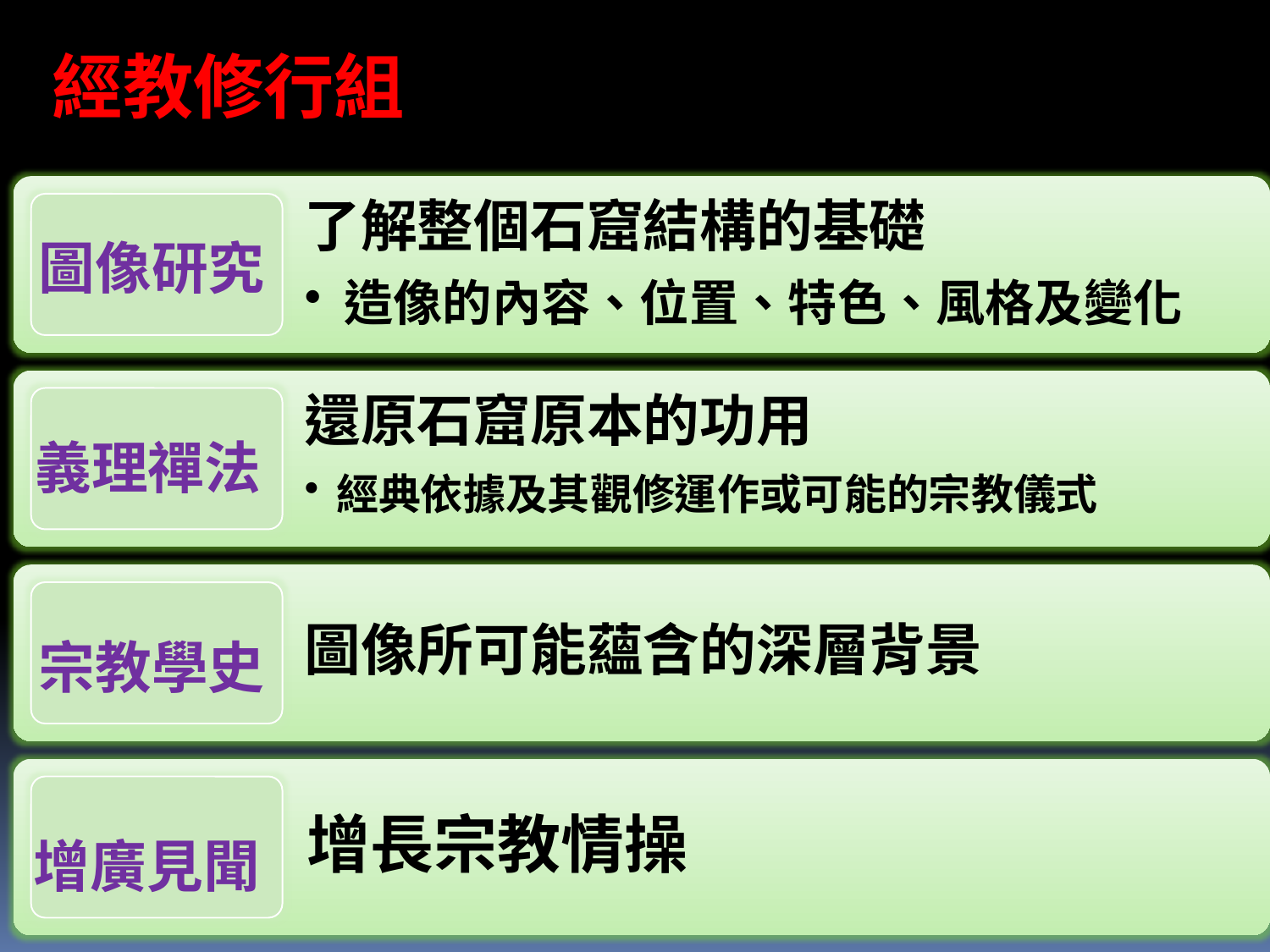

經教修行組
了解整個石窟結構的基礎
造像的內容、位置、特色、風格及變化
還原石窟原本的功用
經典依據及其觀修運作或可能的宗教儀式
圖像所可能蘊含的深層背景
增長宗教情操
圖像研究
義理禪法
宗教學史
增廣見聞